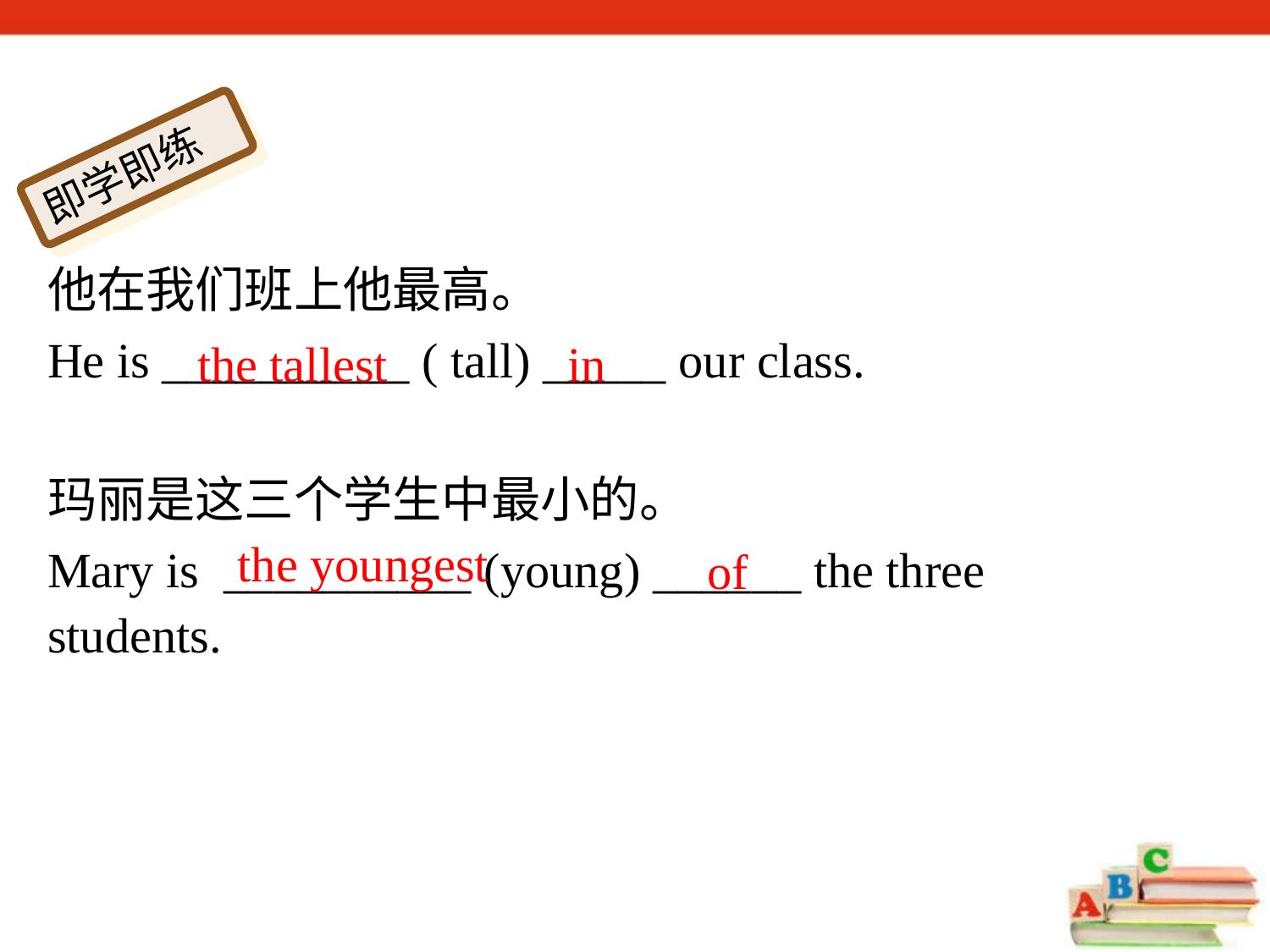

即学即练
他在我们班上他最高。
He is __________ ( tall) _____ our class.

玛丽是这三个学生中最小的。
Mary is  __________ (young) ______ the three students.
the tallest
in
the youngest
of